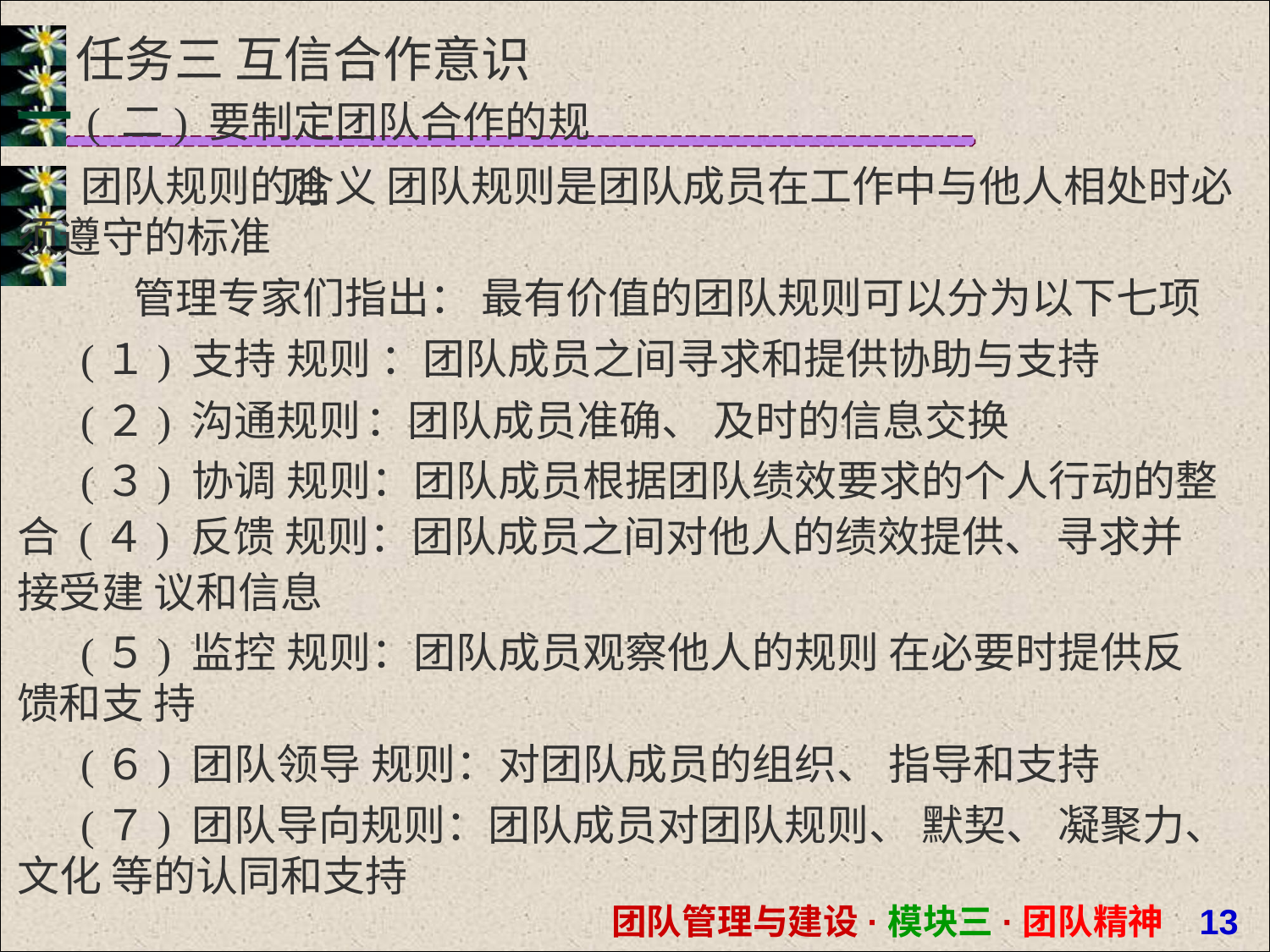

# 任务三 互信合作意识
一( 二) 要制定团队合作的规则

团队规则的含义 团队规则是团队成员在工作中与他人相处时必 须遵守的标准
管理专家们指出： 最有价值的团队规则可以分为以下七项
(１) 支持 规则 ：团队成员之间寻求和提供协助与支持
(２) 沟通规则：团队成员准确、 及时的信息交换
(３) 协调 规则：团队成员根据团队绩效要求的个人行动的整合 (４) 反馈 规则：团队成员之间对他人的绩效提供、 寻求并接受建 议和信息
(５) 监控 规则：团队成员观察他人的规则 在必要时提供反馈和支 持
(６) 团队领导 规则：对团队成员的组织、 指导和支持
(７) 团队导向规则：团队成员对团队规则、 默契、 凝聚力、 文化 等的认同和支持

团队管理与建设·模块三·团队精神 13